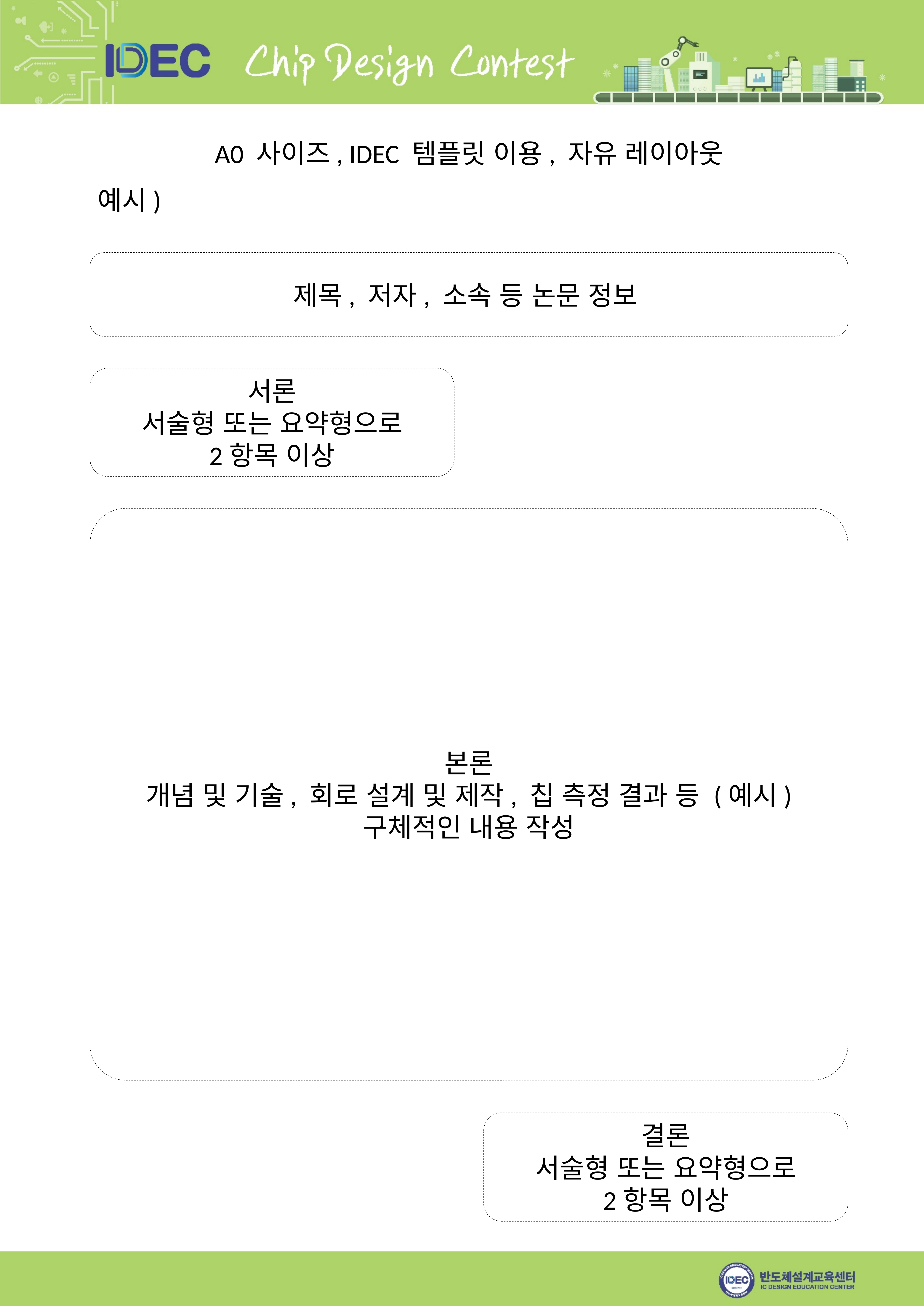

A0 사이즈, IDEC 템플릿 이용, 자유 레이아웃

예시)
제목, 저자, 소속 등 논문 정보
서론
서술형 또는 요약형으로
2항목 이상
본론
개념 및 기술, 회로 설계 및 제작, 칩 측정 결과 등 (예시)
구체적인 내용 작성
결론
서술형 또는 요약형으로
2항목 이상